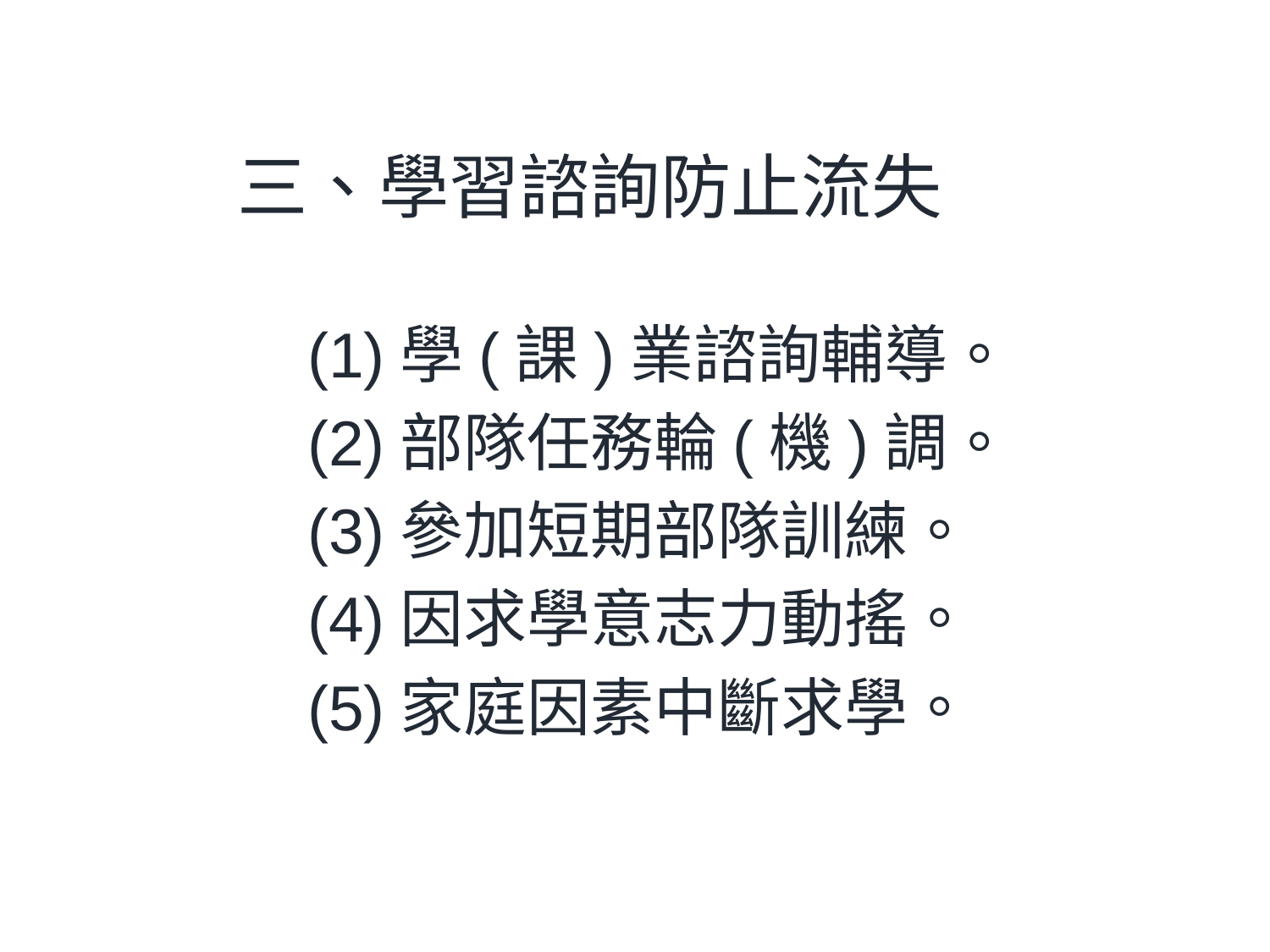

三、學習諮詢防止流失
(1)學(課)業諮詢輔導。
(2)部隊任務輪(機)調。
(3)參加短期部隊訓練。
(4)因求學意志力動搖。
(5)家庭因素中斷求學。